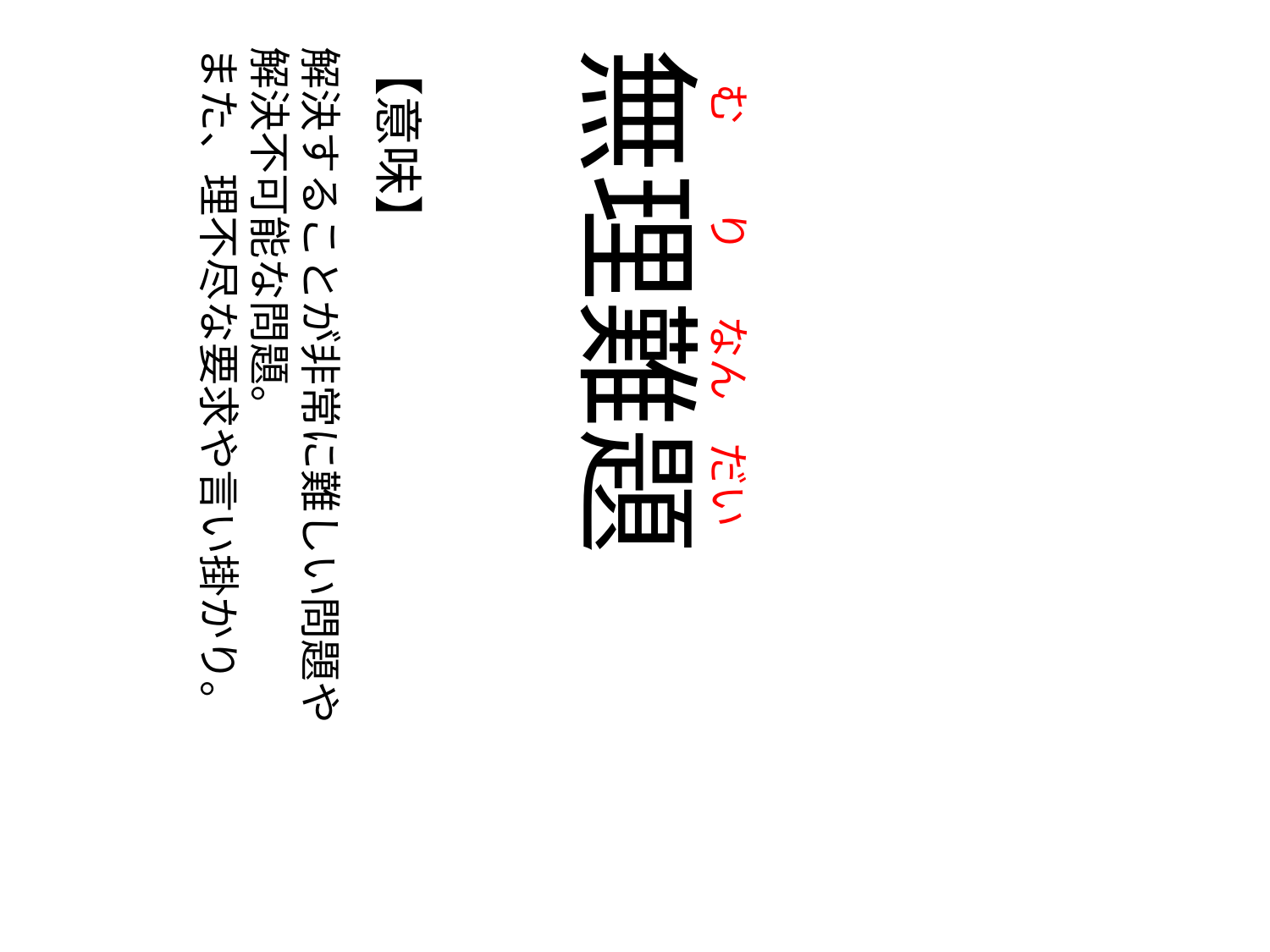

む
の
り
の
なん
の
だい
解決することが非常に難しい問題や
解決不可能な問題。
また、理不尽な要求や言い掛かり。
【意味】
無理難題